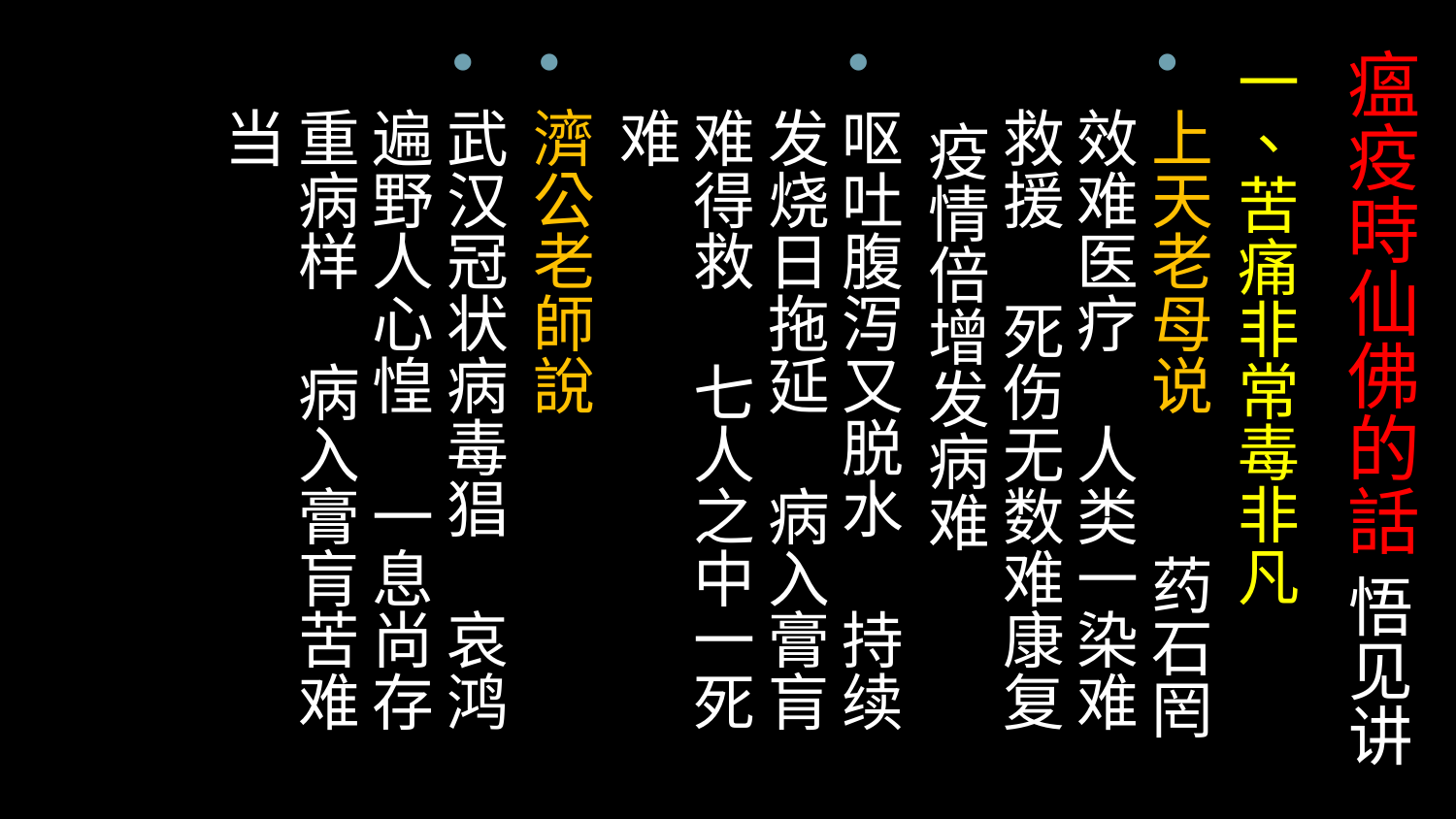

# 瘟疫時仙佛的話 悟见讲
一、苦痛非常毒非凡
上天老母说          药石罔效难医疗     人类一染难救援     死伤无数难康复     疫情倍增发病难
呕吐腹泻又脱水     持续发烧日拖延     病入膏肓难得救     七人之中一死难
濟公老師說
武汉冠状病毒猖     哀鸿遍野人心惶     一息尚存重病样     病入膏肓苦难当